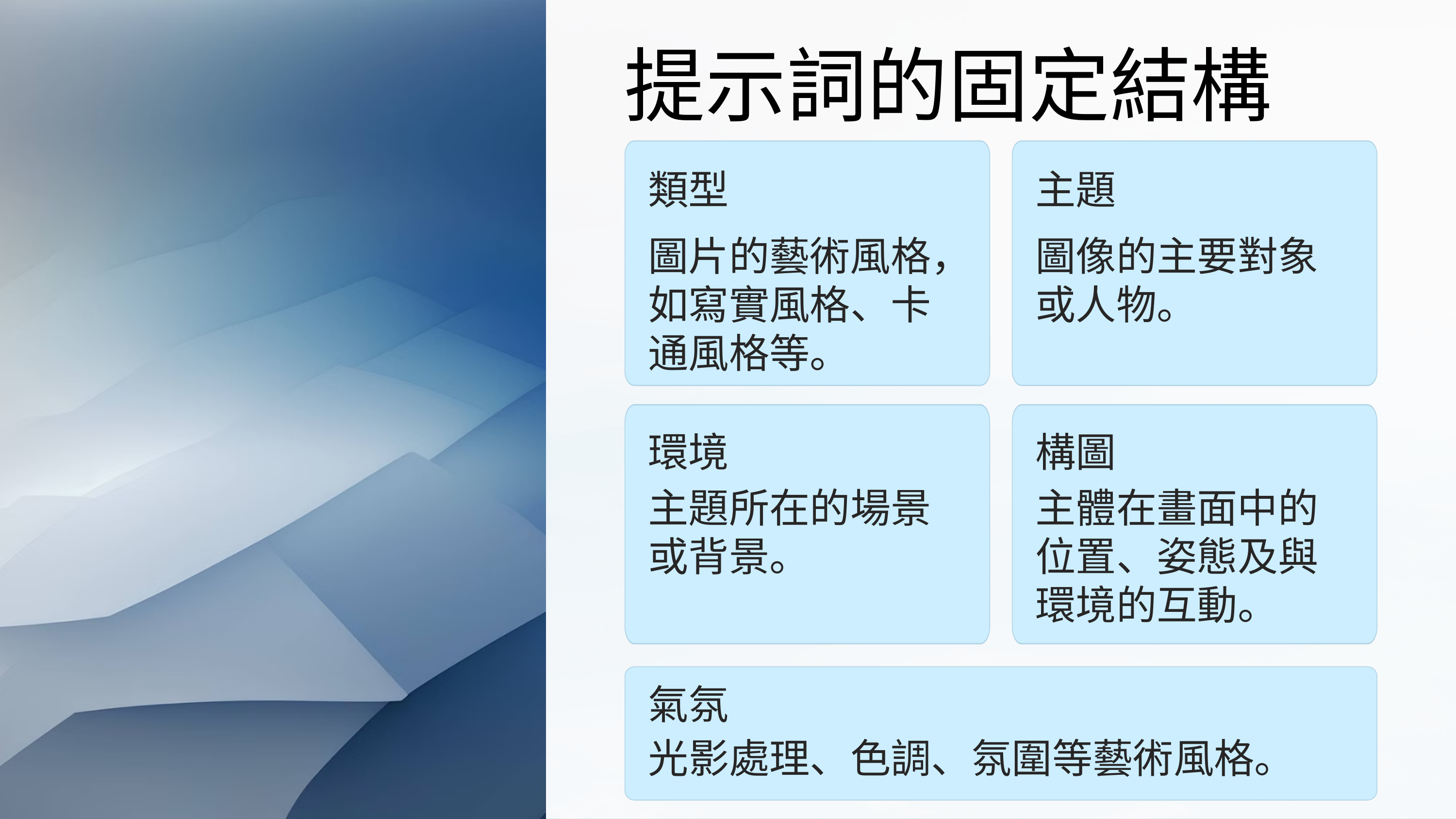

提示詞的固定結構

類型
主題
圖片的藝術風格，如寫實風格、卡通風格等。
圖像的主要對象或人物。

環境
構圖
主題所在的場景或背景。
主體在畫面中的位置、姿態及與環境的互動。

氣氛
光影處理、色調、氛圍等藝術風格。